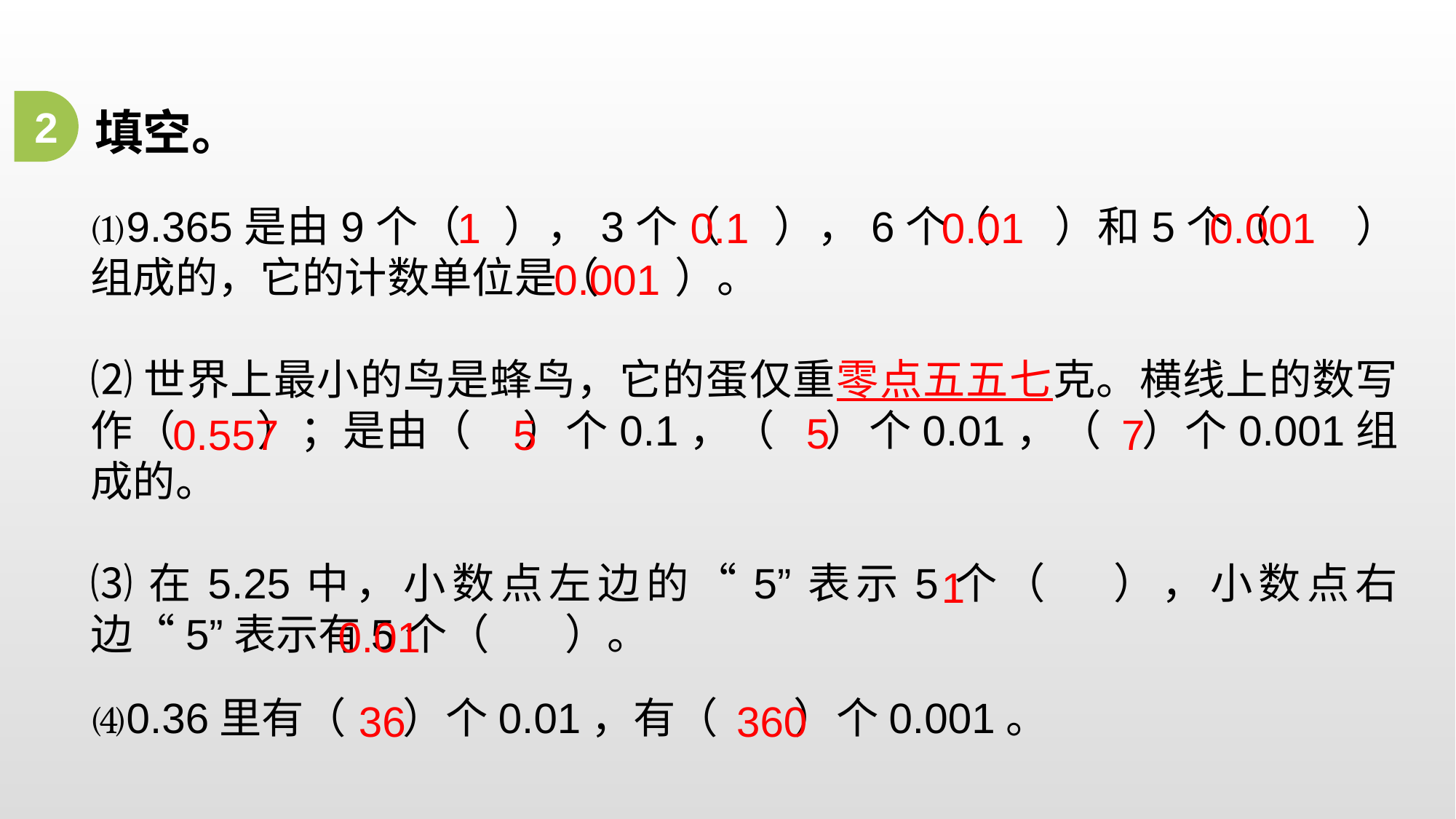

2
填空。

⑴9.365是由9个（    ），3个（     ），6个（      ）和5个（        ）组成的，它的计数单位是（        ）。

⑵世界上最小的鸟是蜂鸟，它的蛋仅重零点五五七克。横线上的数写作（        ）；是由（     ）个0.1，（     ）个0.01，（    ）个0.001组成的。

⑶在5.25中，小数点左边的“5”表示5个（    ），小数点右边“5”表示有5个（        ）。

⑷0.36里有（      ）个0.01，有（        ）个0.001。
1
0.1
0.01
0.001
0.001
5
0.557
5
7
1
0.01
36
360